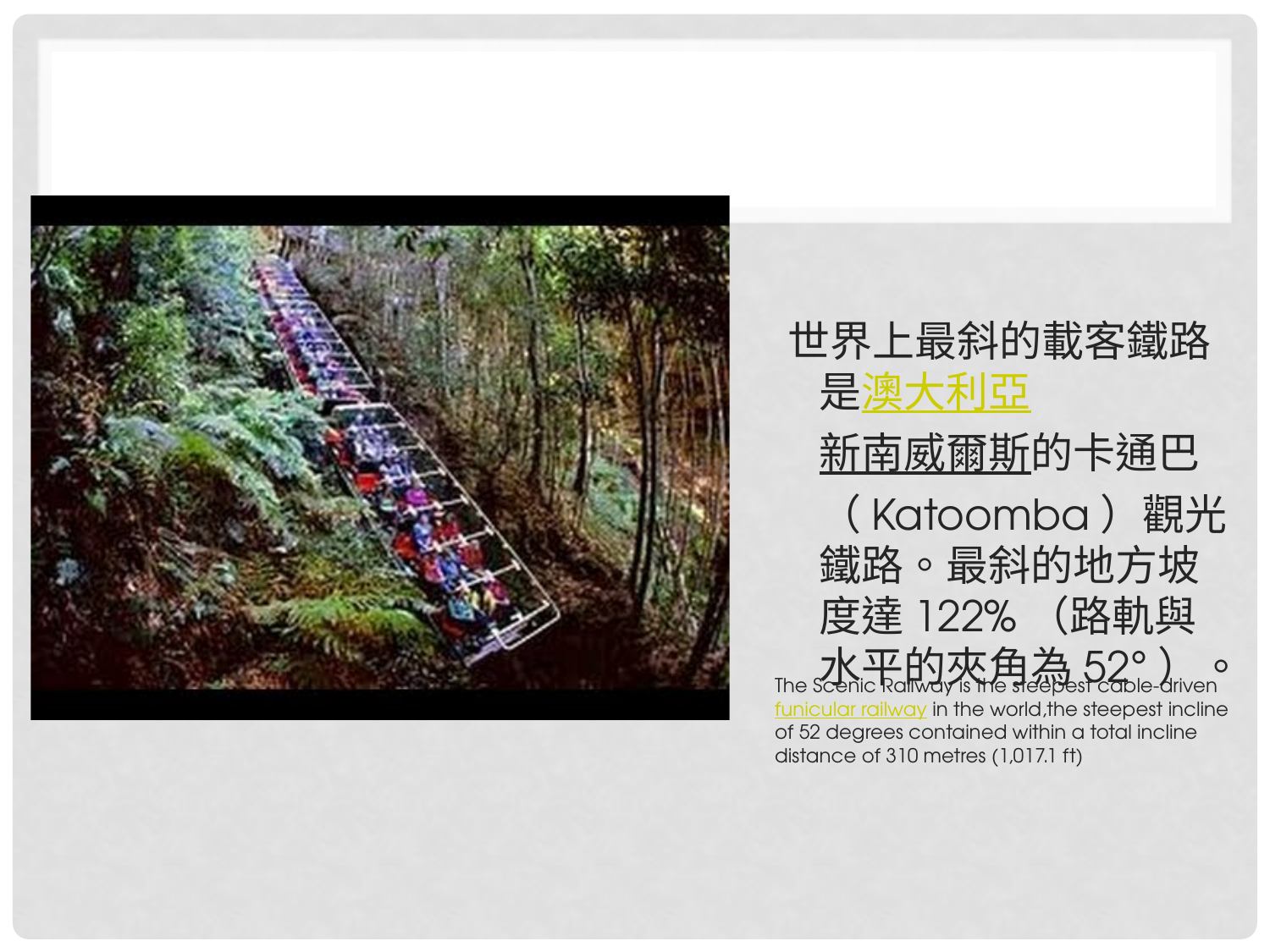

世界上最斜的載客鐵路是澳大利亞新南威爾斯的卡通巴（Katoomba）觀光鐵路。最斜的地方坡度達122%（路軌與水平的夾角為52°）。
The Scenic Railway is the steepest cable-driven funicular railway in the world,the steepest incline of 52 degrees contained within a total incline distance of 310 metres (1,017.1 ft)